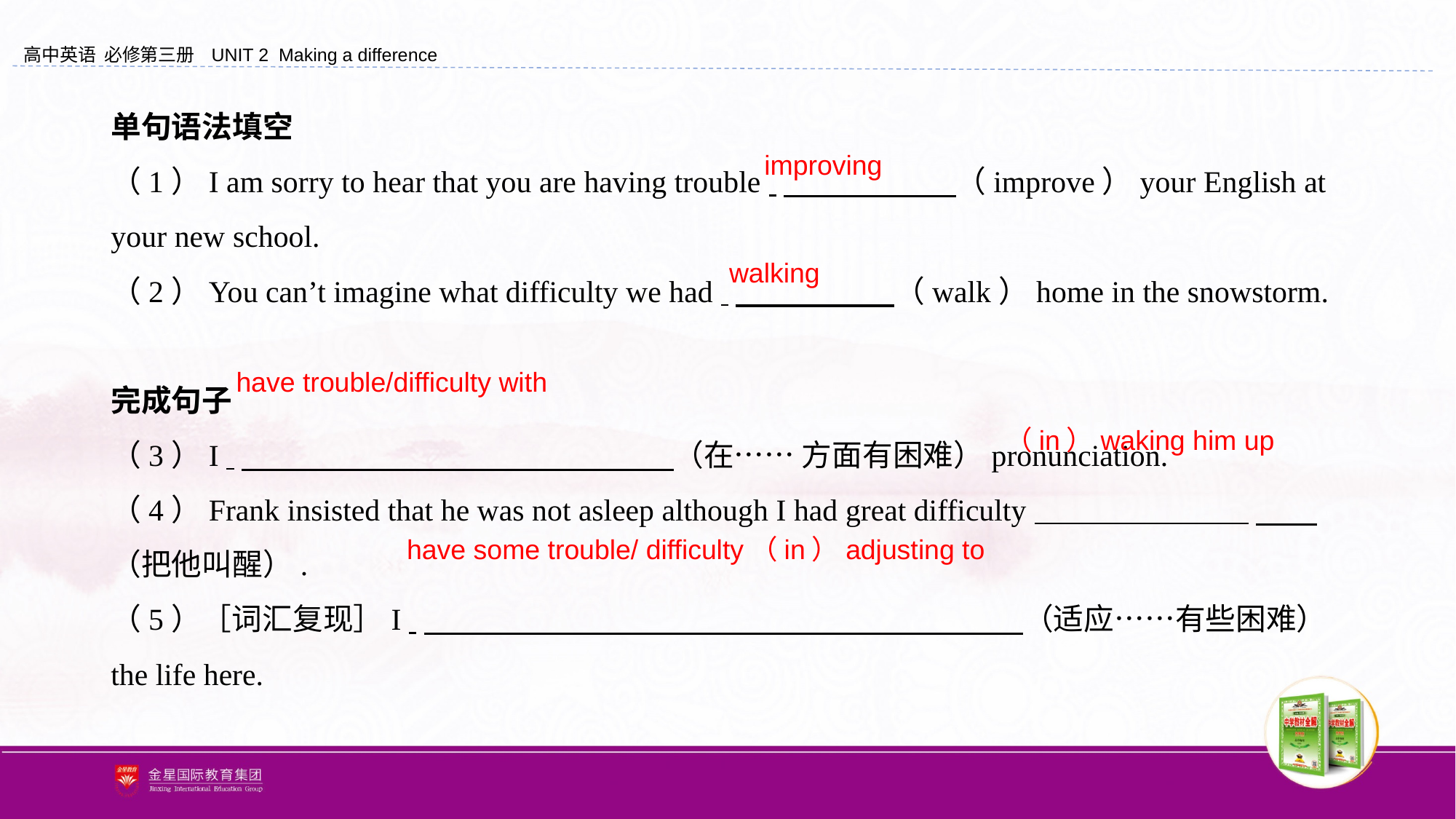

单句语法填空
（1）I am sorry to hear that you are having trouble  　　  　　 　（improve）your English at your new school.
（2）You can’t imagine what difficulty we had  　　　　 　（walk）home in the snowstorm.
完成句子
（3）I  　　　　　　　　　　　　 　　（在…… 方面有困难）pronunciation.
（4）Frank insisted that he was not asleep although I had great difficulty                             　　（把他叫醒）.
（5）［词汇复现］I  　　                                                                       　　（适应……有些困难） the life here.

improving
walking
have trouble/difficulty with
（in）waking him up
have some trouble/ difficulty（in）adjusting to